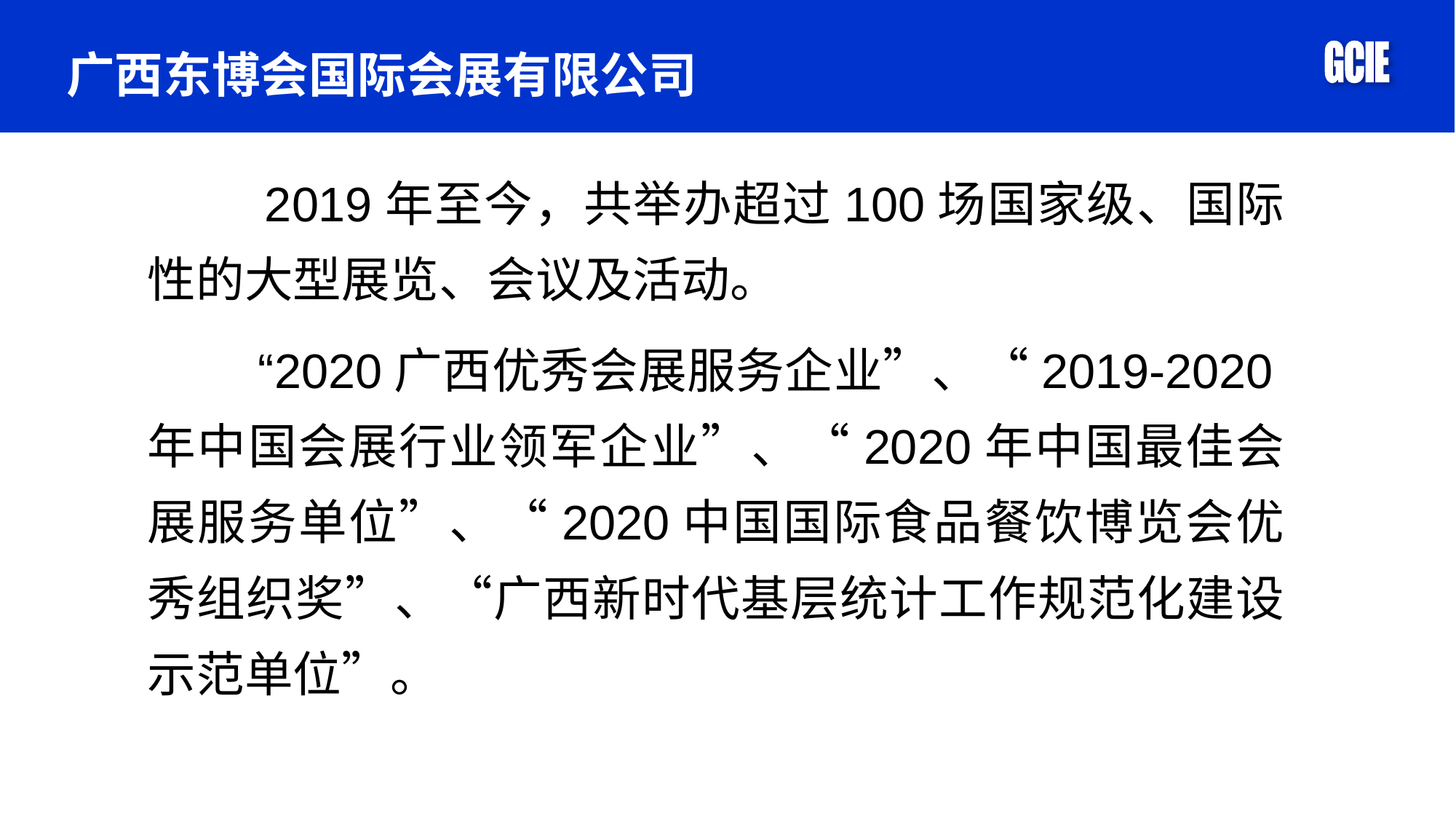

广西东博会国际会展有限公司

        2019年至今，共举办超过100场国家级、国际性的大型展览、会议及活动。
        “2020广西优秀会展服务企业”、“2019-2020年中国会展行业领军企业”、“2020年中国最佳会展服务单位”、“2020中国国际食品餐饮博览会优秀组织奖”、“广西新时代基层统计工作规范化建设示范单位”。